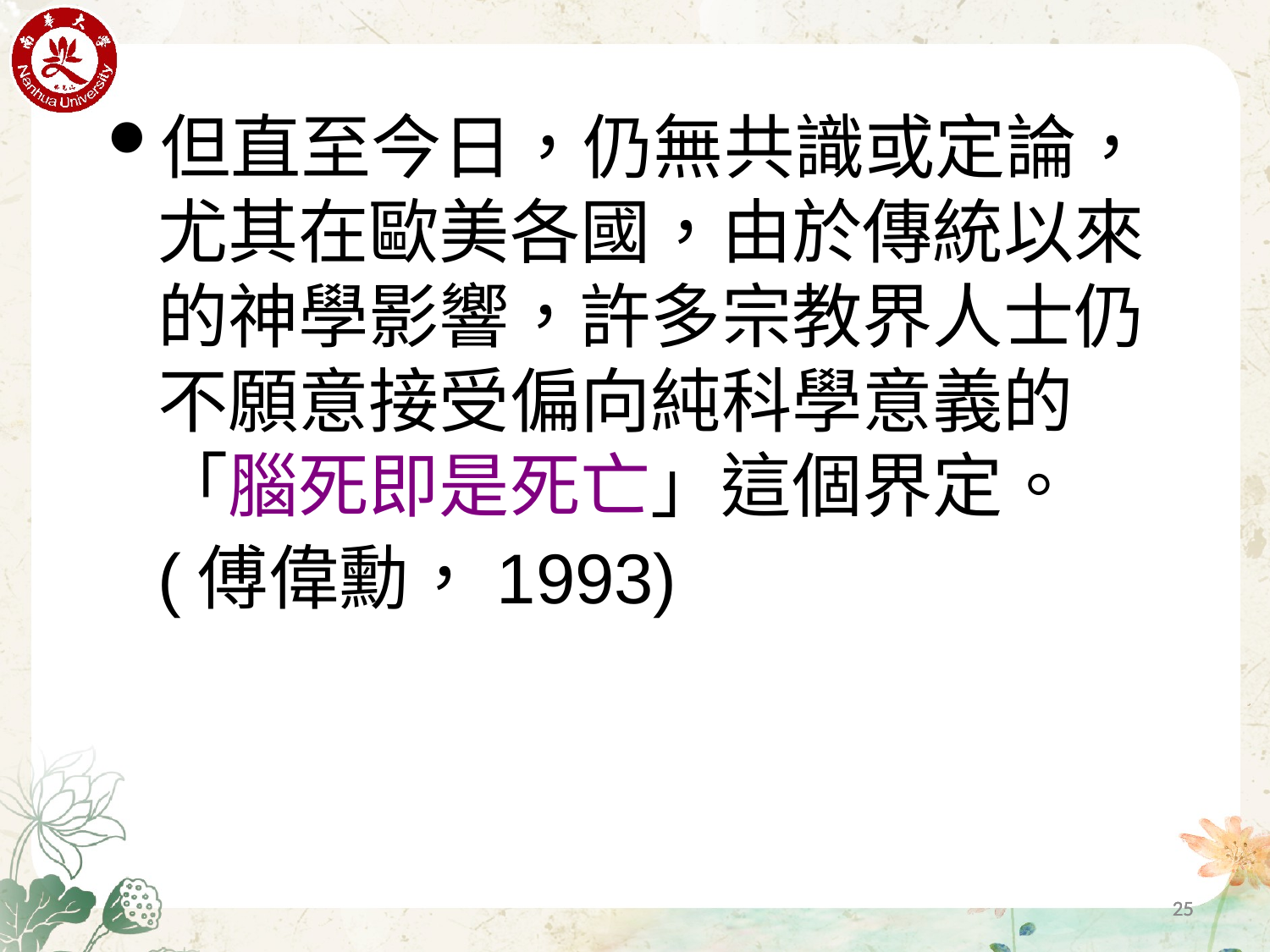

但直至今日，仍無共識或定論，尤其在歐美各國，由於傳統以來的神學影響，許多宗教界人士仍不願意接受偏向純科學意義的「腦死即是死亡」這個界定。
	(傅偉勳，1993)
25
25
25